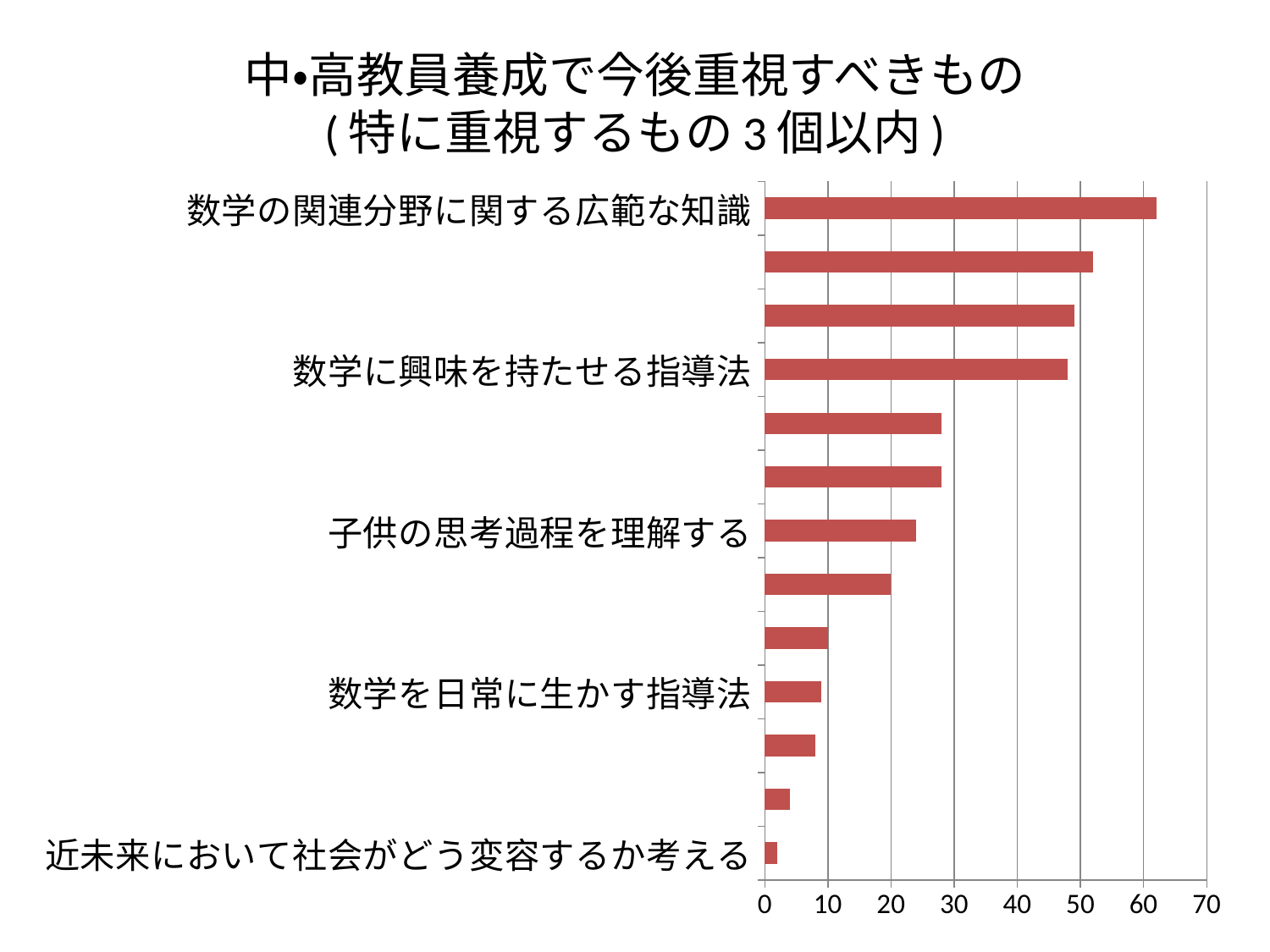

# 中・高教員養成で今後重視すべきもの (特に重視するもの3個以内)

### Chart

| Category |  |
|---|---|
| 近未来において社会がどう変容するか考える | 2.0 |
| 子供達の協同による学習の支援 | 4.0 |
| 学校カリキュラムの構成について理解する | 8.0 |
| 数学を日常に生かす指導法 | 9.0 |
| 子供達が数学を作る指導法 | 10.0 |
| 学力を定着させる指導法 | 20.0 |
| 子供の思考過程を理解する | 24.0 |
| 数学的考え方を伸ばす指導法 | 28.0 |
| 数学が社会において果たす役割を知る | 28.0 |
| 数学に興味を持たせる指導法 | 48.0 |
| 数学の基礎理論 | 49.0 |
| 数学的思考力 | 52.0 |
| 数学の関連分野に関する広範な知識 | 62.0 |